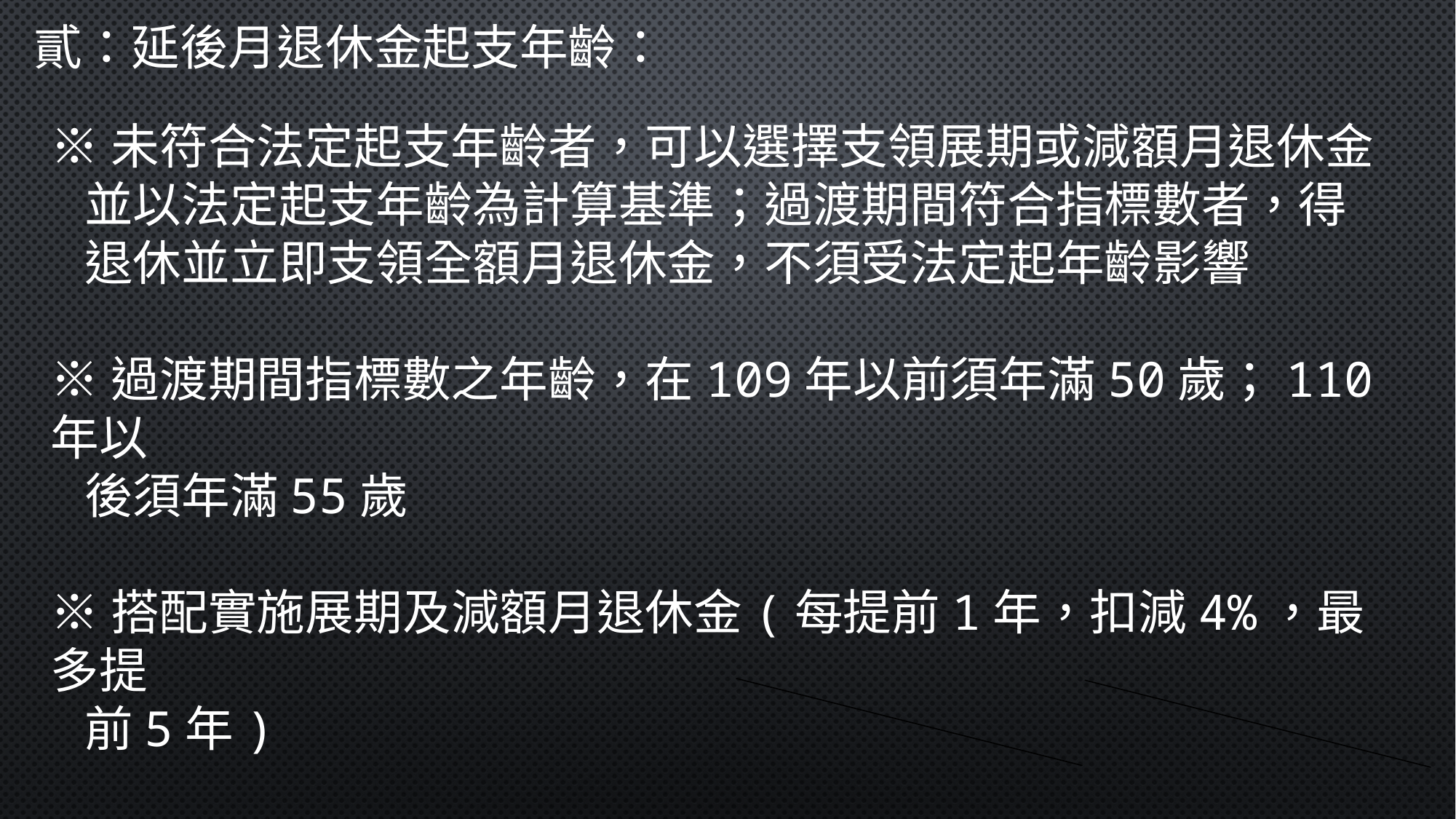

貳：延後月退休金起支年齡：

※未符合法定起支年齡者，可以選擇支領展期或減額月退休金
  並以法定起支年齡為計算基準；過渡期間符合指標數者，得
  退休並立即支領全額月退休金，不須受法定起年齡影響

※過渡期間指標數之年齡，在109年以前須年滿50歲；110年以
  後須年滿55歲

※搭配實施展期及減額月退休金(每提前1年，扣減4%，最多提
  前5年)

※警察、消防等危勞職務維持70制(15年+55歲)不調整。